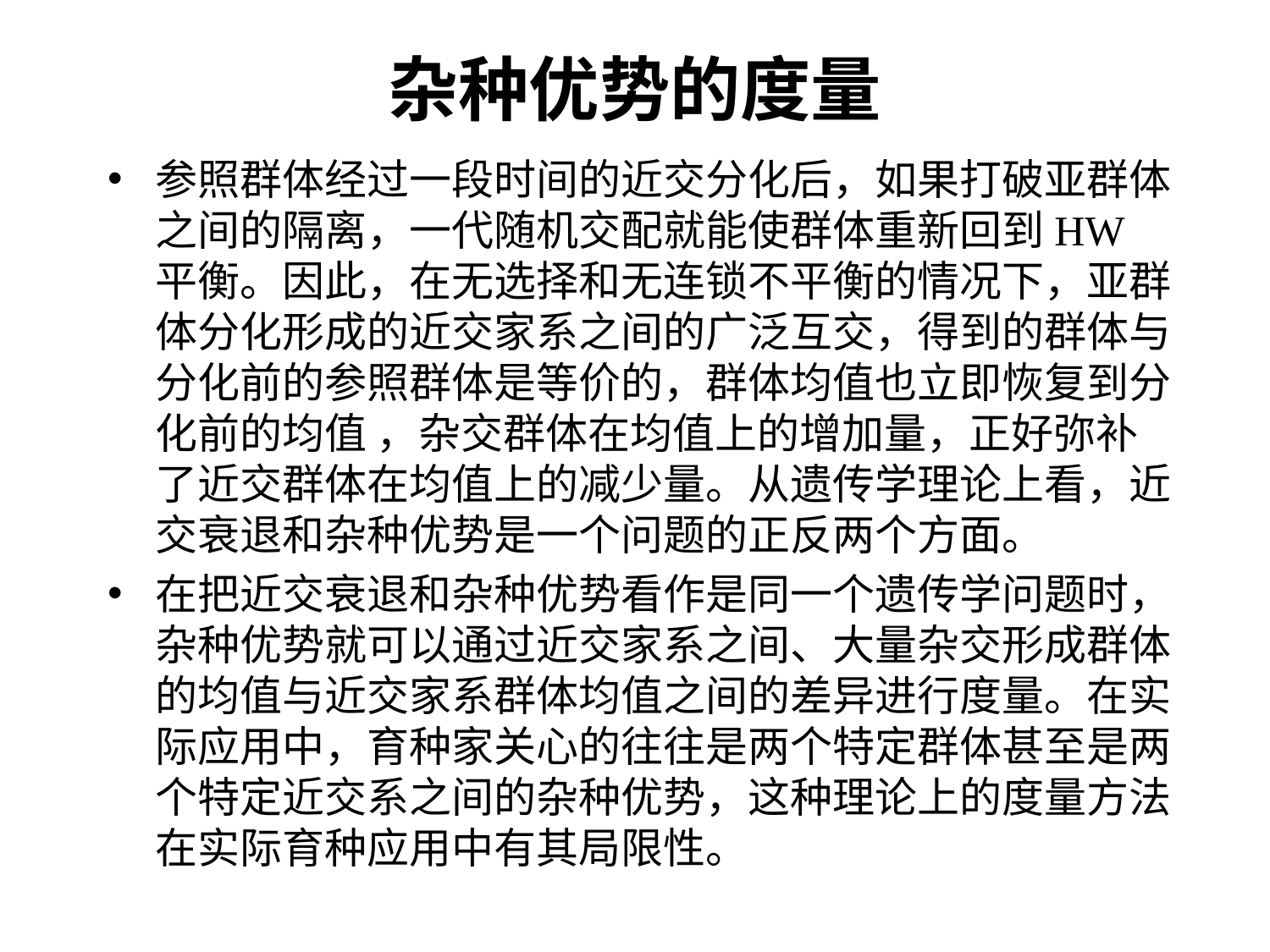

# 杂种优势的度量
参照群体经过一段时间的近交分化后，如果打破亚群体之间的隔离，一代随机交配就能使群体重新回到HW平衡。因此，在无选择和无连锁不平衡的情况下，亚群体分化形成的近交家系之间的广泛互交，得到的群体与分化前的参照群体是等价的，群体均值也立即恢复到分化前的均值 ，杂交群体在均值上的增加量，正好弥补了近交群体在均值上的减少量。从遗传学理论上看，近交衰退和杂种优势是一个问题的正反两个方面。
在把近交衰退和杂种优势看作是同一个遗传学问题时，杂种优势就可以通过近交家系之间、大量杂交形成群体的均值与近交家系群体均值之间的差异进行度量。在实际应用中，育种家关心的往往是两个特定群体甚至是两个特定近交系之间的杂种优势，这种理论上的度量方法在实际育种应用中有其局限性。